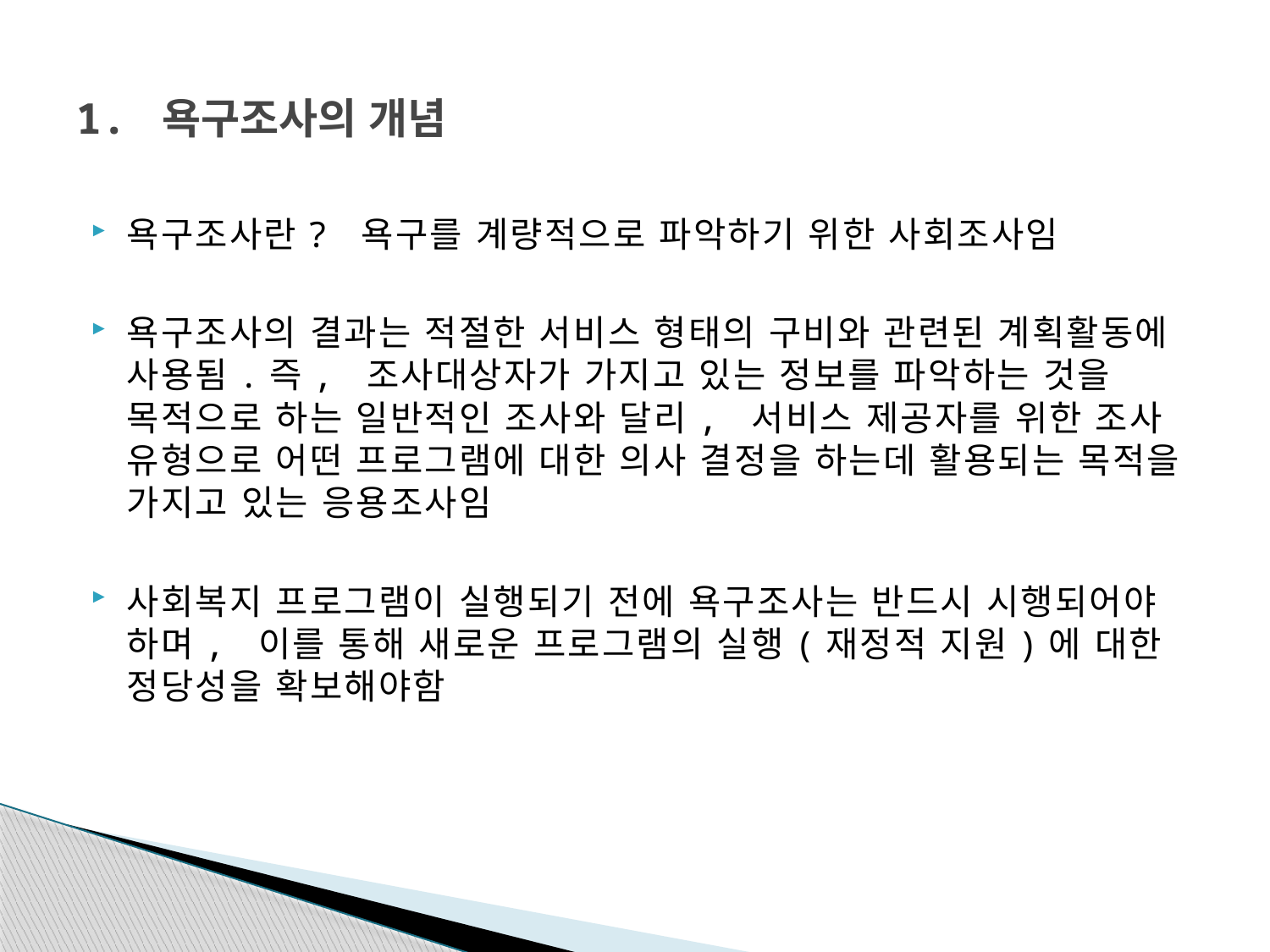

# 1. 욕구조사의 개념
욕구조사란? 욕구를 계량적으로 파악하기 위한 사회조사임

욕구조사의 결과는 적절한 서비스 형태의 구비와 관련된 계획활동에 사용됨.즉, 조사대상자가 가지고 있는 정보를 파악하는 것을 목적으로 하는 일반적인 조사와 달리, 서비스 제공자를 위한 조사 유형으로 어떤 프로그램에 대한 의사 결정을 하는데 활용되는 목적을 가지고 있는 응용조사임

사회복지 프로그램이 실행되기 전에 욕구조사는 반드시 시행되어야 하며, 이를 통해 새로운 프로그램의 실행(재정적 지원)에 대한 정당성을 확보해야함